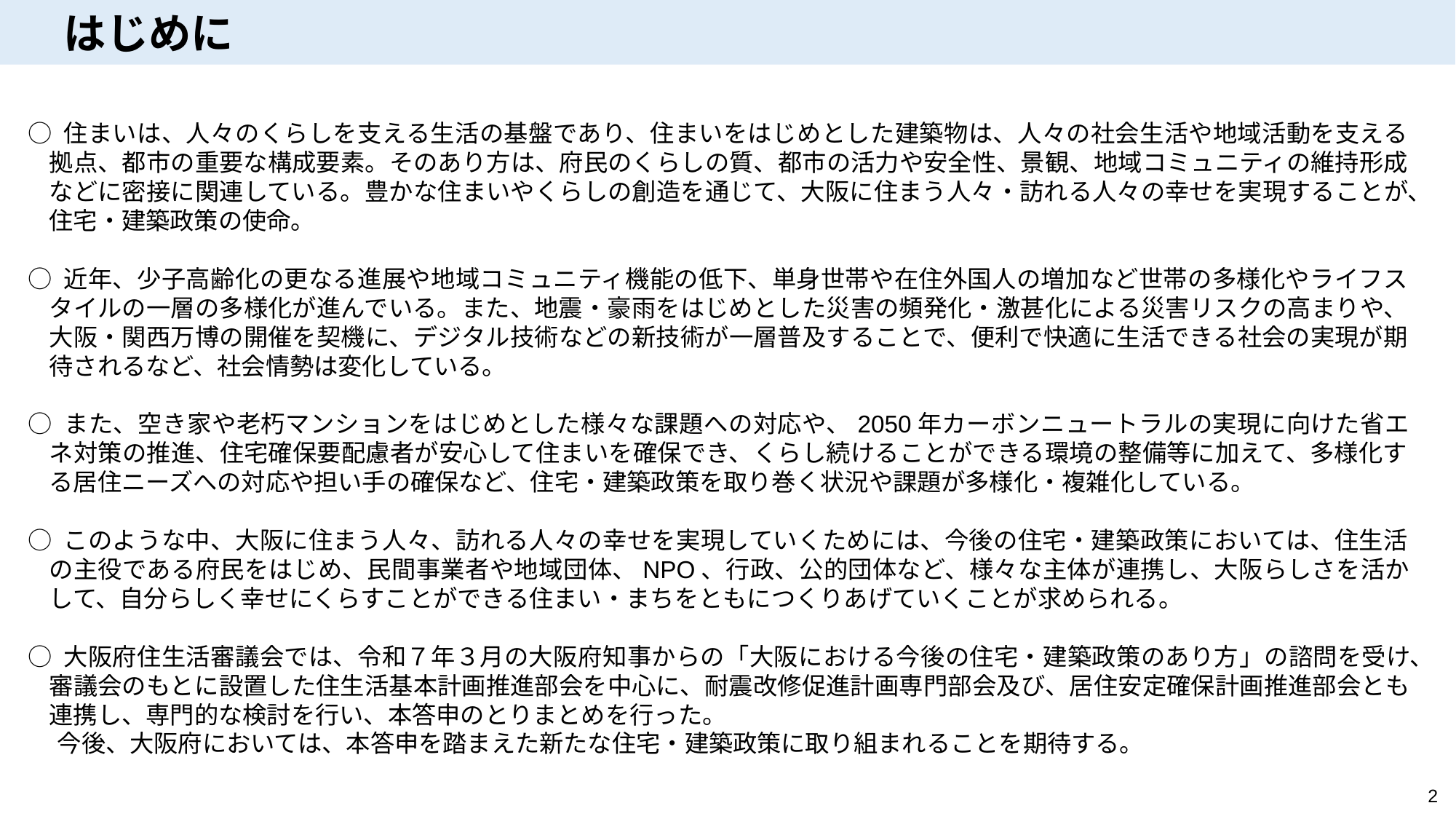

はじめに
○ 住まいは、人々のくらしを支える生活の基盤であり、住まいをはじめとした建築物は、人々の社会生活や地域活動を支える拠点、都市の重要な構成要素。そのあり方は、府民のくらしの質、都市の活力や安全性、景観、地域コミュニティの維持形成などに密接に関連している。豊かな住まいやくらしの創造を通じて、大阪に住まう人々・訪れる人々の幸せを実現することが、住宅・建築政策の使命。

○ 近年、少子高齢化の更なる進展や地域コミュニティ機能の低下、単身世帯や在住外国人の増加など世帯の多様化やライフスタイルの一層の多様化が進んでいる。また、地震・豪雨をはじめとした災害の頻発化・激甚化による災害リスクの高まりや、大阪・関西万博の開催を契機に、デジタル技術などの新技術が一層普及することで、便利で快適に生活できる社会の実現が期待されるなど、社会情勢は変化している。

○ また、空き家や老朽マンションをはじめとした様々な課題への対応や、2050年カーボンニュートラルの実現に向けた省エネ対策の推進、住宅確保要配慮者が安心して住まいを確保でき、くらし続けることができる環境の整備等に加えて、多様化する居住ニーズへの対応や担い手の確保など、住宅・建築政策を取り巻く状況や課題が多様化・複雑化している。

○ このような中、大阪に住まう人々、訪れる人々の幸せを実現していくためには、今後の住宅・建築政策においては、住生活の主役である府民をはじめ、民間事業者や地域団体、NPO、行政、公的団体など、様々な主体が連携し、大阪らしさを活かして、自分らしく幸せにくらすことができる住まい・まちをともにつくりあげていくことが求められる。

○ 大阪府住生活審議会では、令和７年３月の大阪府知事からの「大阪における今後の住宅・建築政策のあり方」の諮問を受け、審議会のもとに設置した住生活基本計画推進部会を中心に、耐震改修促進計画専門部会及び、居住安定確保計画推進部会とも連携し、専門的な検討を行い、本答申のとりまとめを行った。
　 今後、大阪府においては、本答申を踏まえた新たな住宅・建築政策に取り組まれることを期待する。
2